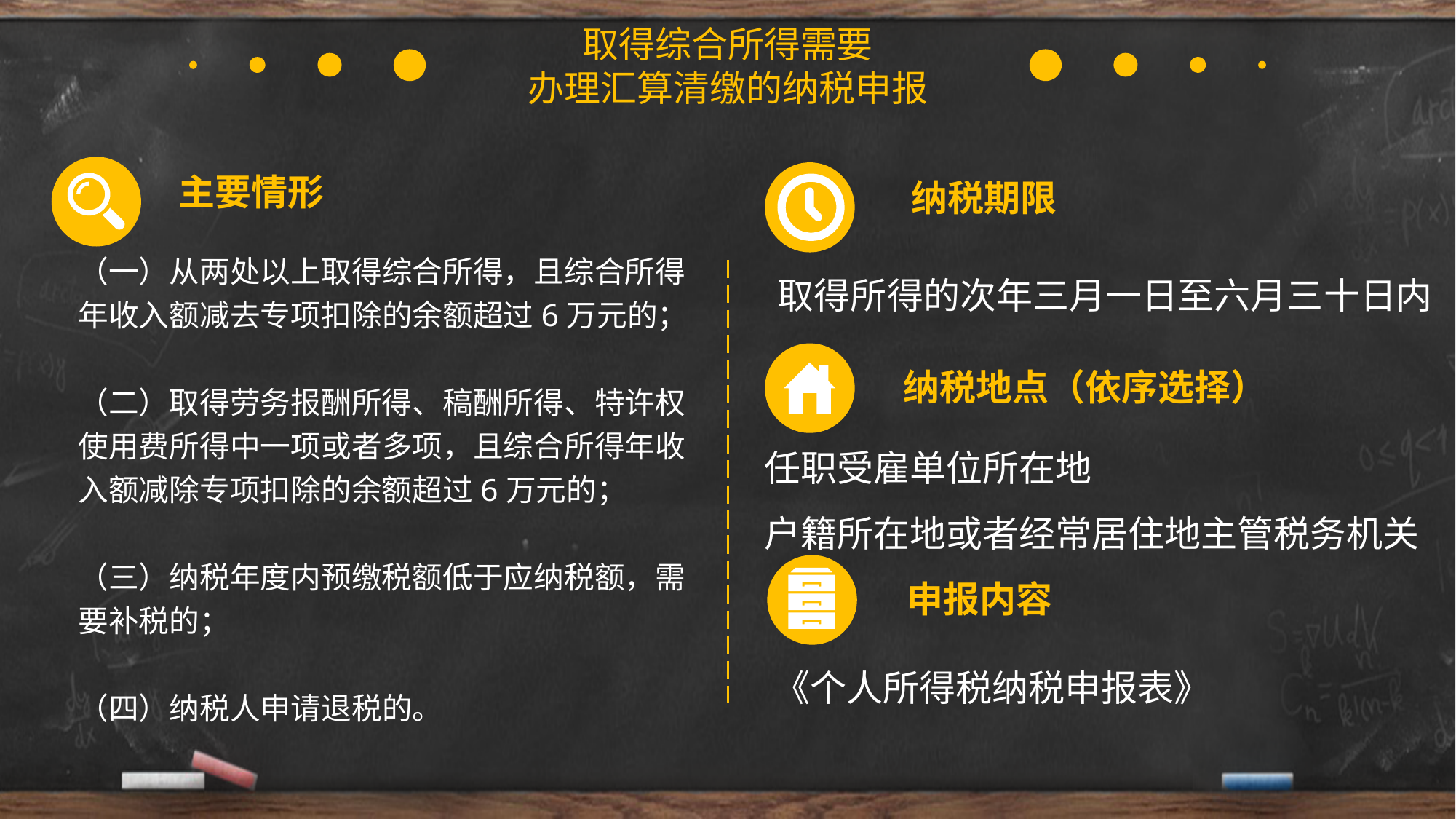

取得综合所得需要
办理汇算清缴的纳税申报

主要情形
纳税期限

（一）从两处以上取得综合所得，且综合所得年收入额减去专项扣除的余额超过6万元的；

（二）取得劳务报酬所得、稿酬所得、特许权使用费所得中一项或者多项，且综合所得年收入额减除专项扣除的余额超过6万元的；

（三）纳税年度内预缴税额低于应纳税额，需要补税的；

（四）纳税人申请退税的。
取得所得的次年三月一日至六月三十日内

纳税地点（依序选择）

任职受雇单位所在地
户籍所在地或者经常居住地主管税务机关

申报内容

《个人所得税纳税申报表》